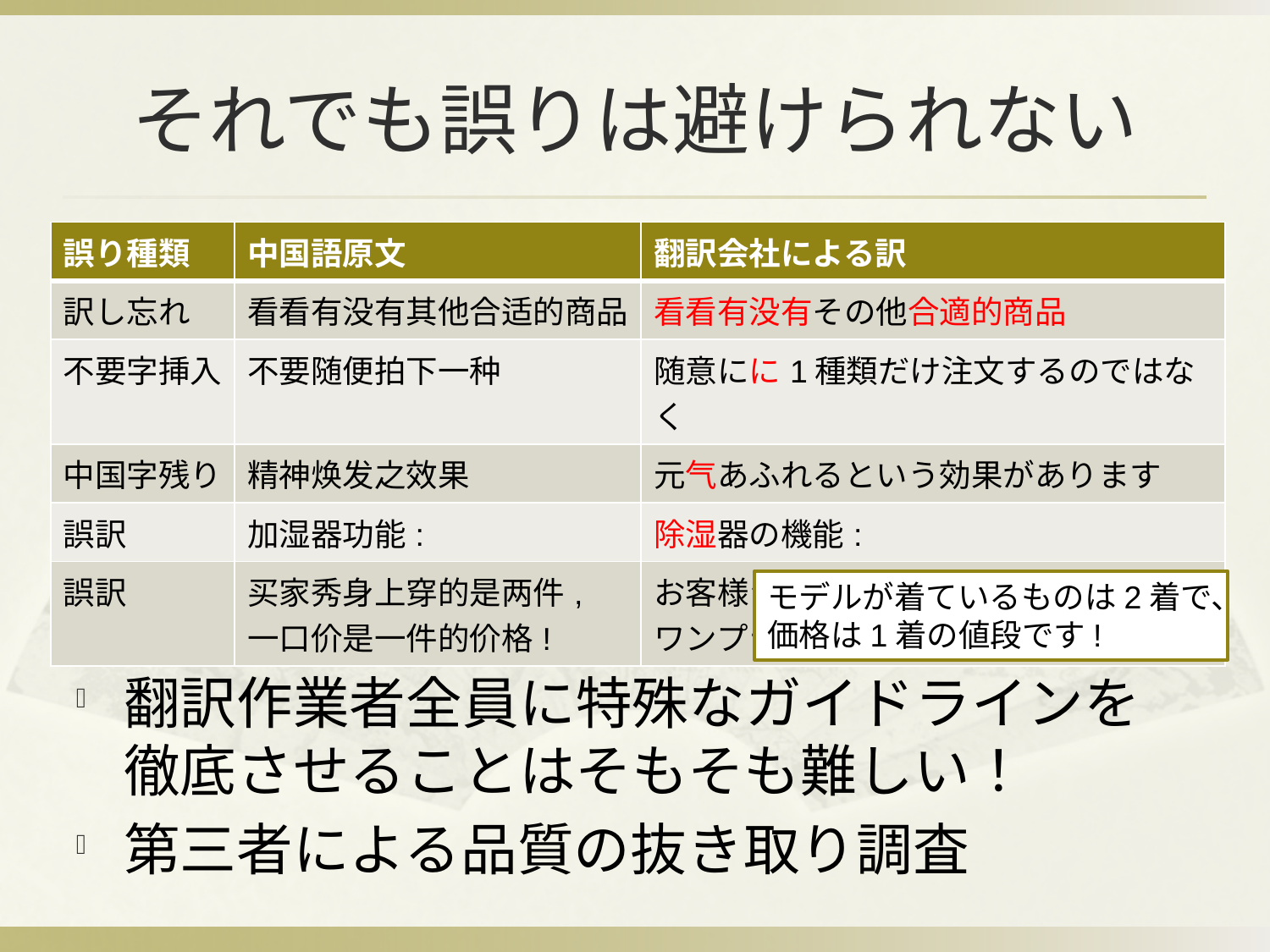

# それでも誤りは避けられない
| 誤り種類 | 中国語原文 | 翻訳会社による訳 |
| --- | --- | --- |
| 訳し忘れ | 看看有没有其他合适的商品 | 看看有没有その他合適的商品 |
| 不要字挿入 | 不要随便拍下一种 | 随意にに1種類だけ注文するのではなく |
| 中国字残り | 精神焕发之效果 | 元气あふれるという効果があります |
| 誤訳 | 加湿器功能: | 除湿器の機能: |
| 誤訳 | 买家秀身上穿的是两件, 一口价是一件的价格! | お客様ショーの体に着ているのは2点、 ワンプライスは一枚の値段です! |
モデルが着ているものは2着で、
価格は1着の値段です!
翻訳作業者全員に特殊なガイドラインを徹底させることはそもそも難しい！
第三者による品質の抜き取り調査